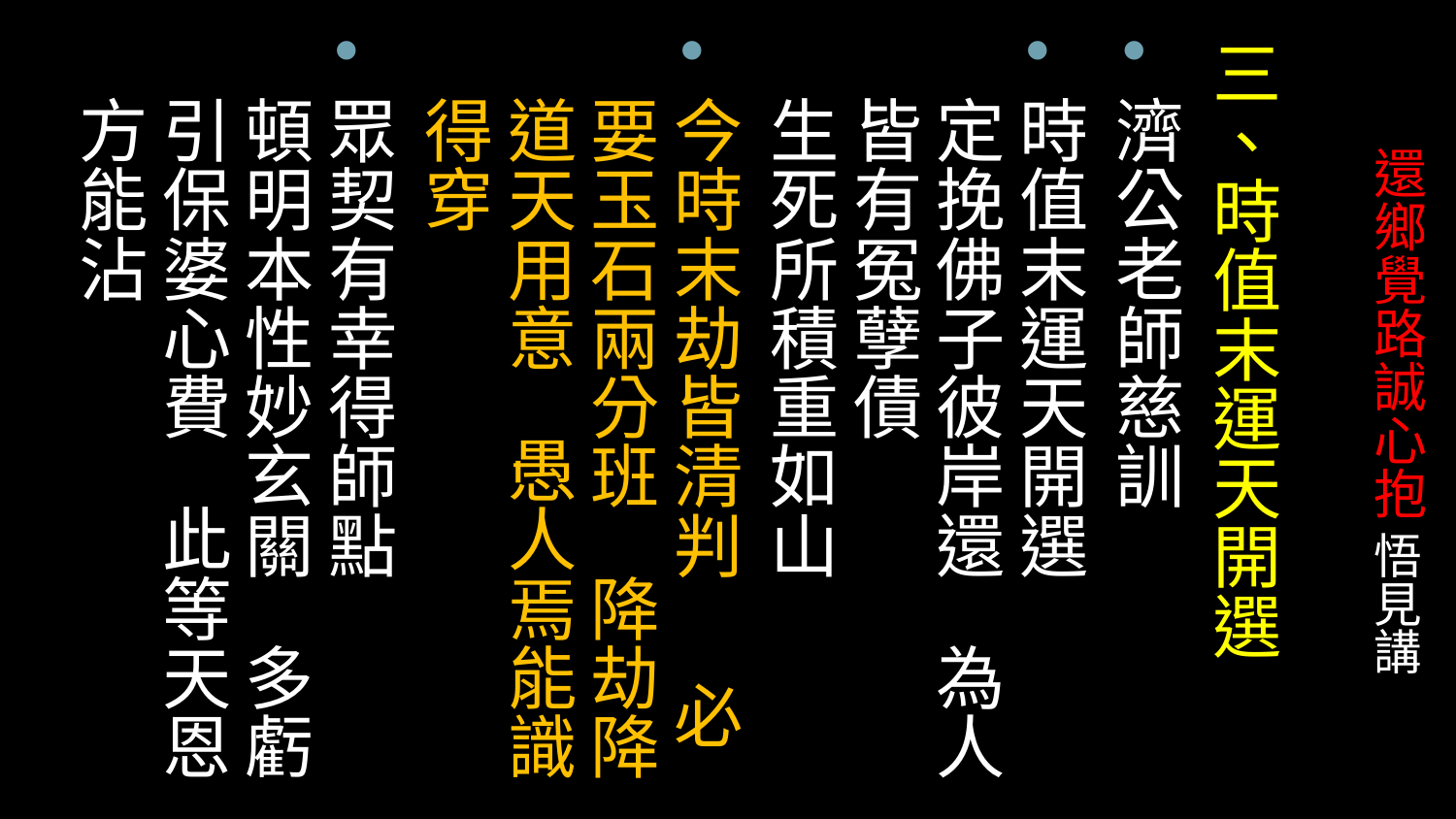

三、時值末運天開選
濟公老師慈訓
時值末運天開選　     定挽佛子彼岸還    為人皆有冤孽債
生死所積重如山
今時末劫皆清判　  必要玉石兩分班    降劫降道天用意    愚人焉能識得穿
眾契有幸得師點
頓明本性妙玄關    多虧引保婆心費    此等天恩方能沾

# 還鄉覺路誠心抱 悟見講